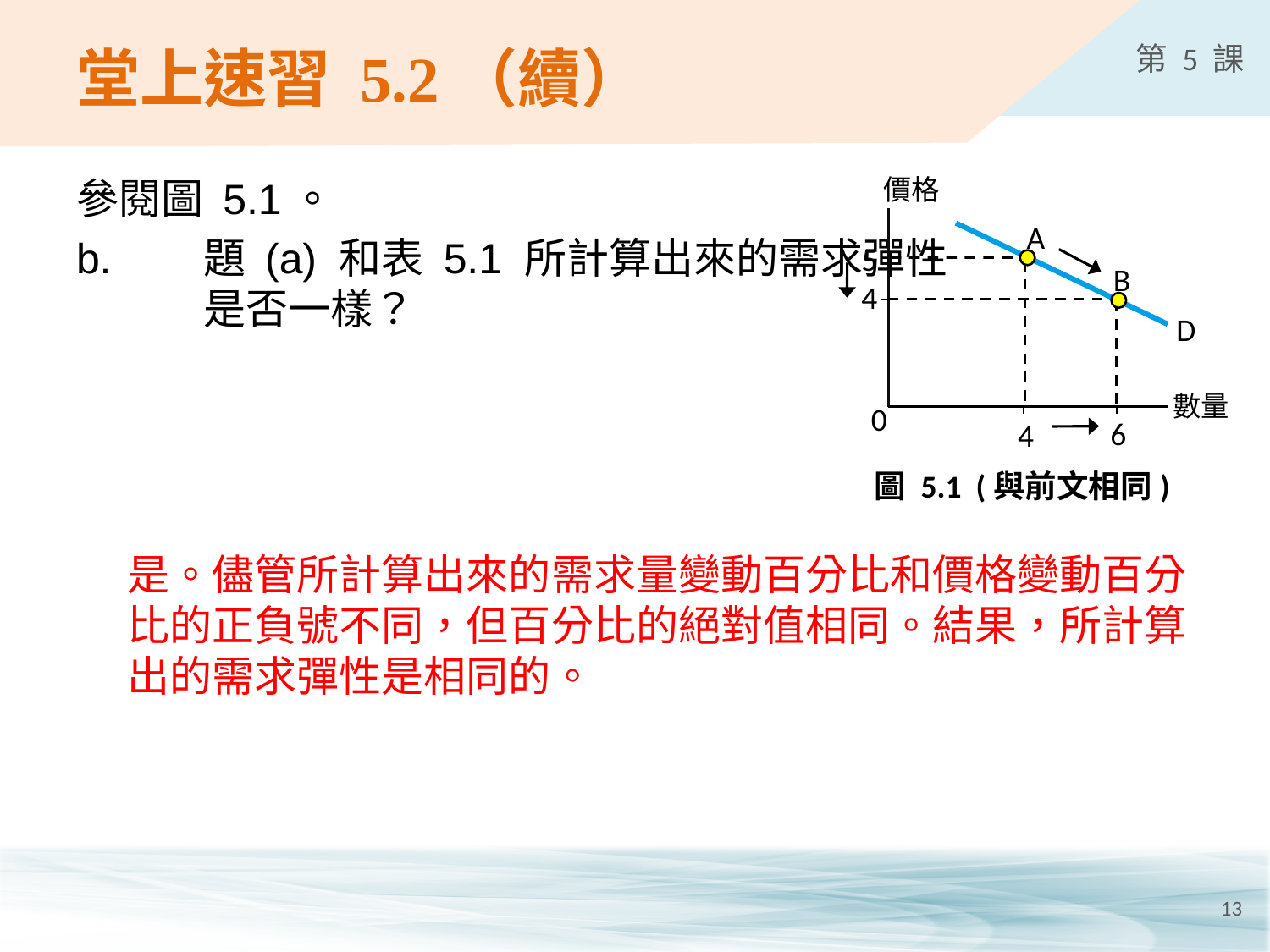

# 堂上速習 5.2（續）
價格
參閱圖 5.1。
b.	題 (a) 和表 5.1 所計算出來的需求彈性
	是否一樣？
A
5
B
4
D
0
6
4
圖 5.1  (與前文相同)

數量
是。儘管所計算出來的需求量變動百分比和價格變動百分比的正負號不同，但百分比的絕對值相同。結果，所計算出的需求彈性是相同的。
13